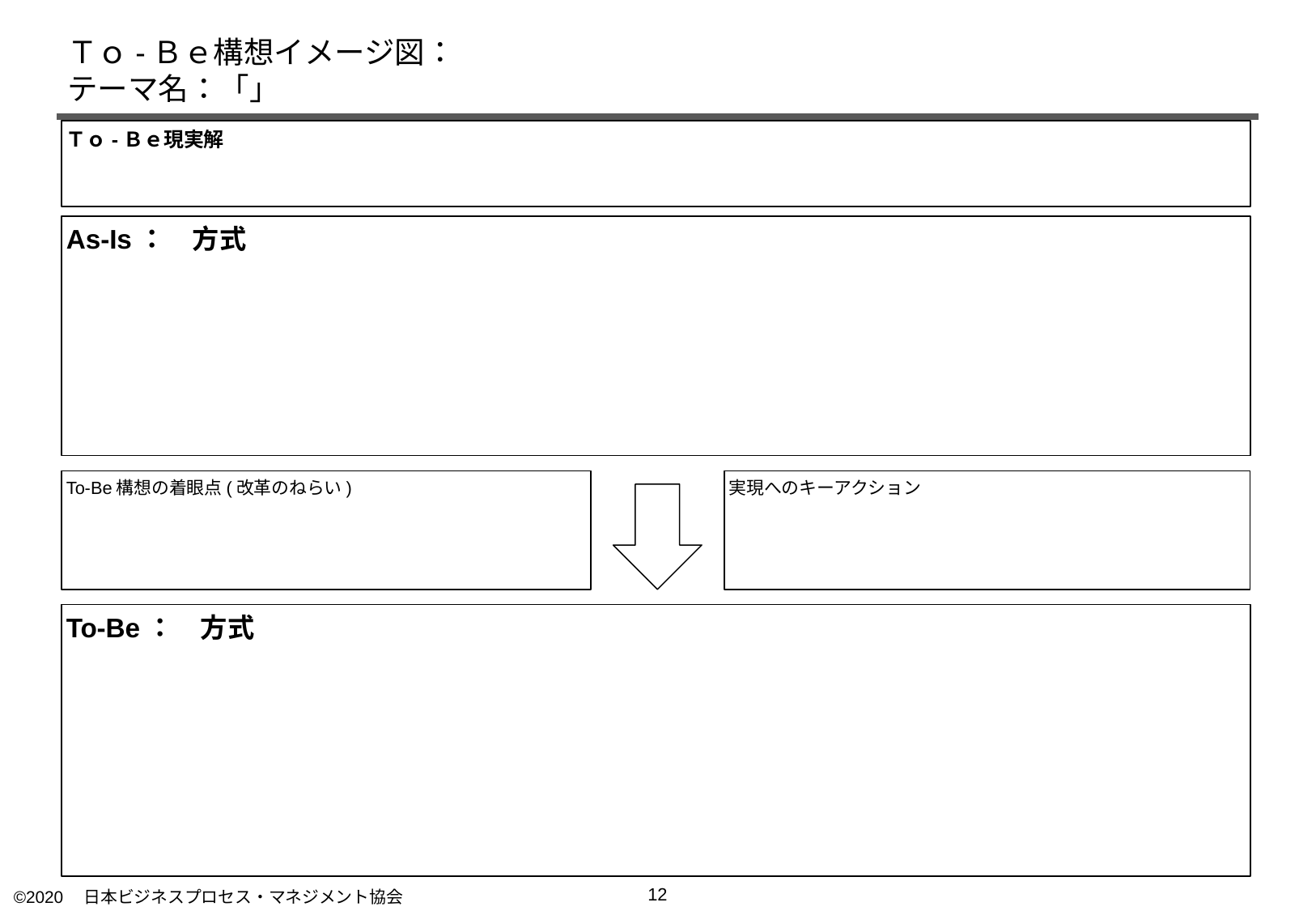

Ｔｏ-Ｂｅ構想イメージ図：
テーマ名：「」
Ｔｏ-Ｂｅ現実解

As-Is：　方式
To-Be構想の着眼点(改革のねらい)

実現へのキーアクション

To-Be：　方式
12
©2020　日本ビジネスプロセス・マネジメント協会